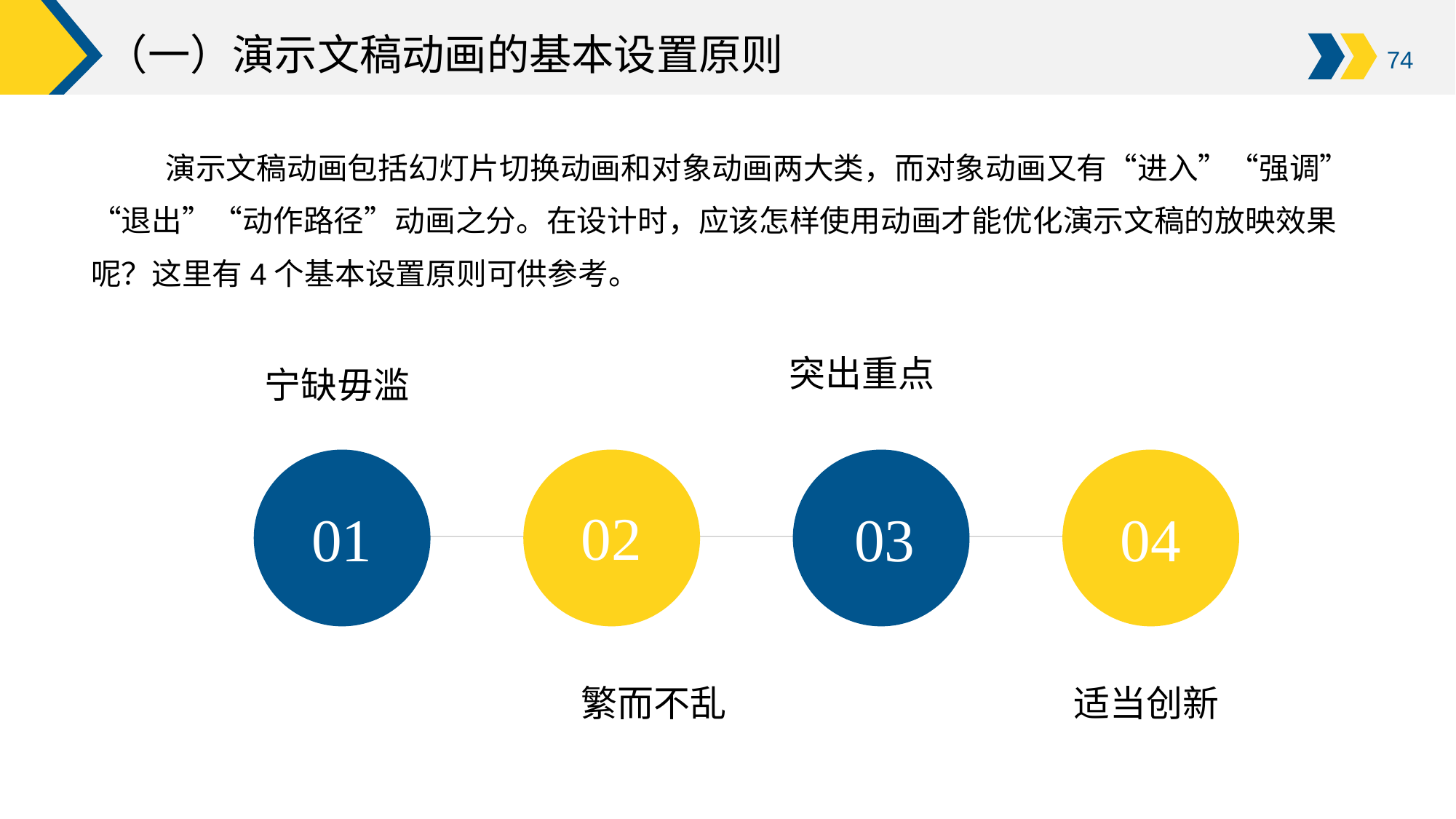

# （一）演示文稿动画的基本设置原则
演示文稿动画包括幻灯片切换动画和对象动画两大类，而对象动画又有“进入”“强调”“退出”“动作路径”动画之分。在设计时，应该怎样使用动画才能优化演示文稿的放映效果呢？这里有4个基本设置原则可供参考。
突出重点
宁缺毋滥

02
01
03
04
繁而不乱
适当创新